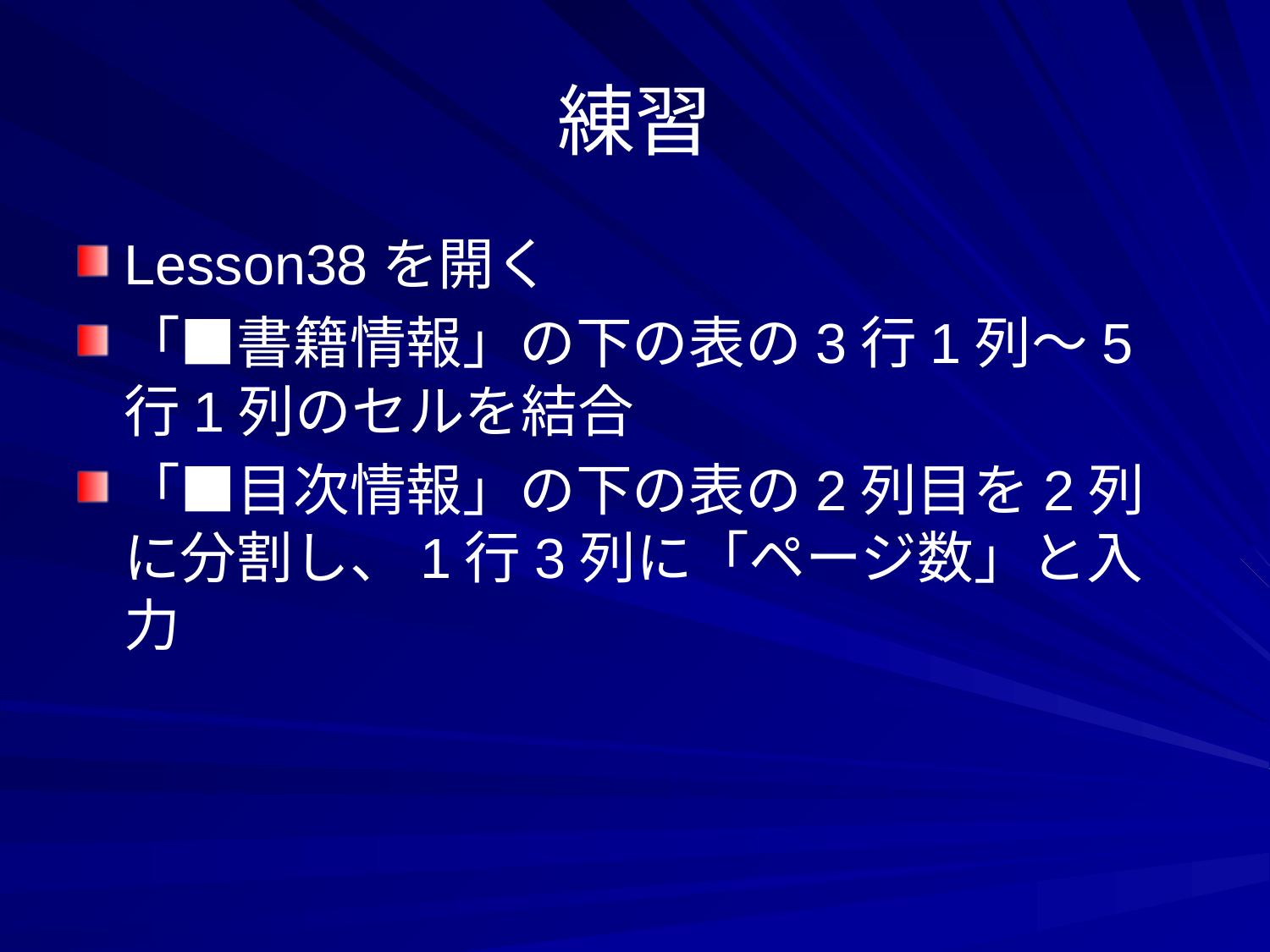

# 練習
Lesson38を開く
「■書籍情報」の下の表の3行1列～5行1列のセルを結合
「■目次情報」の下の表の2列目を2列に分割し、1行3列に「ページ数」と入力